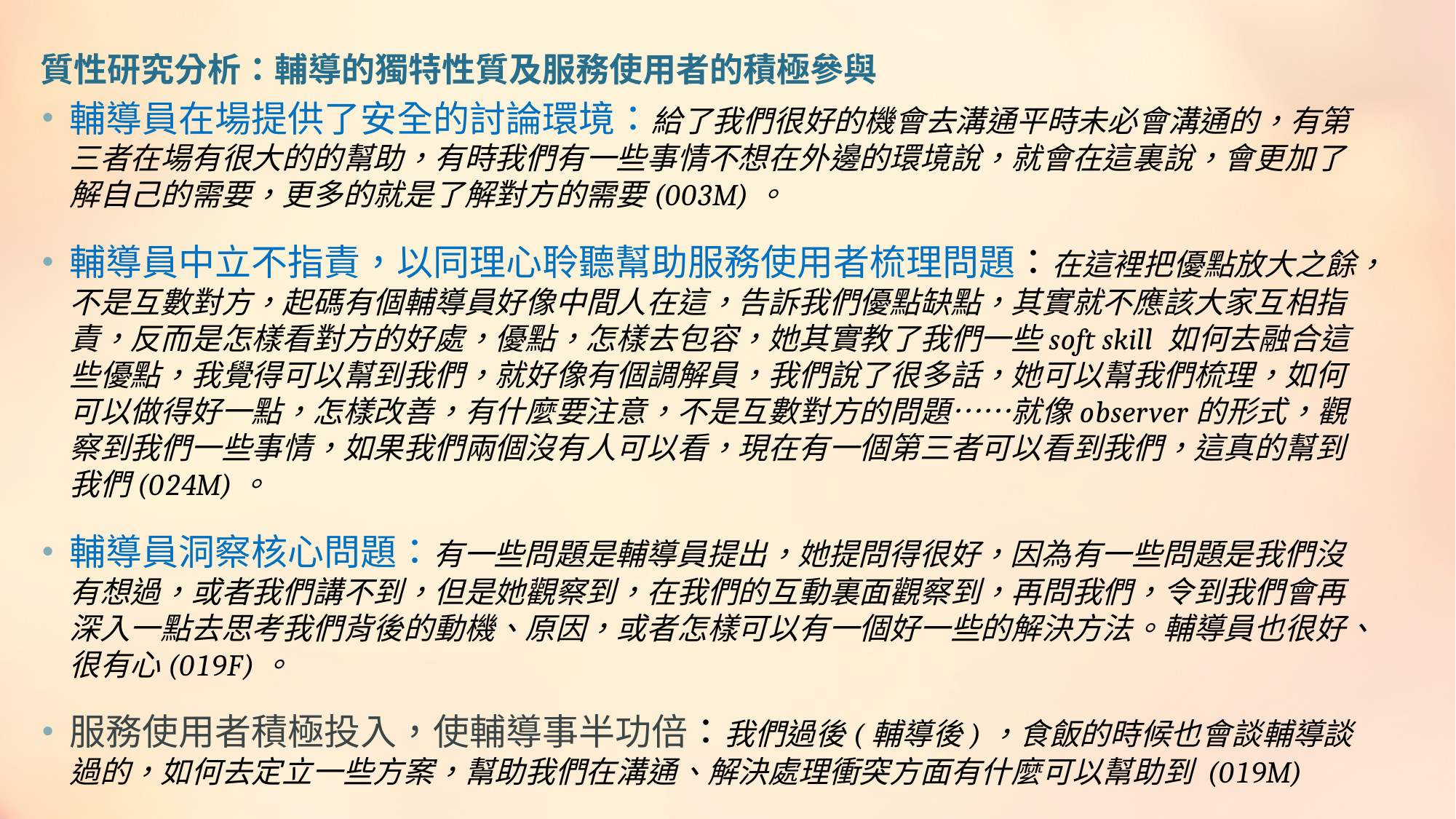

# 質性研究分析：輔導的獨特性質及服務使用者的積極參與
輔導員在場提供了安全的討論環境：給了我們很好的機會去溝通平時未必會溝通的，有第三者在場有很大的的幫助，有時我們有一些事情不想在外邊的環境說，就會在這裏說，會更加了解自己的需要，更多的就是了解對方的需要(003M)。
輔導員中立不指責，以同理心聆聽幫助服務使用者梳理問題：在這裡把優點放大之餘，不是互數對方，起碼有個輔導員好像中間人在這，告訴我們優點缺點，其實就不應該大家互相指責，反而是怎樣看對方的好處，優點，怎樣去包容，她其實教了我們一些soft skill 如何去融合這些優點，我覺得可以幫到我們，就好像有個調解員，我們說了很多話，她可以幫我們梳理，如何可以做得好一點，怎樣改善，有什麼要注意，不是互數對方的問題……就像observer的形式，觀察到我們一些事情，如果我們兩個沒有人可以看，現在有一個第三者可以看到我們，這真的幫到我們(024M)。
輔導員洞察核心問題：有一些問題是輔導員提出，她提問得很好，因為有一些問題是我們沒有想過，或者我們講不到，但是她觀察到，在我們的互動裏面觀察到，再問我們，令到我們會再深入一點去思考我們背後的動機、原因，或者怎樣可以有一個好一些的解決方法。輔導員也很好、很有心(019F)。
服務使用者積極投入，使輔導事半功倍：我們過後(輔導後)，食飯的時候也會談輔導談過的，如何去定立一些方案，幫助我們在溝通、解決處理衝突方面有什麼可以幫助到 (019M)